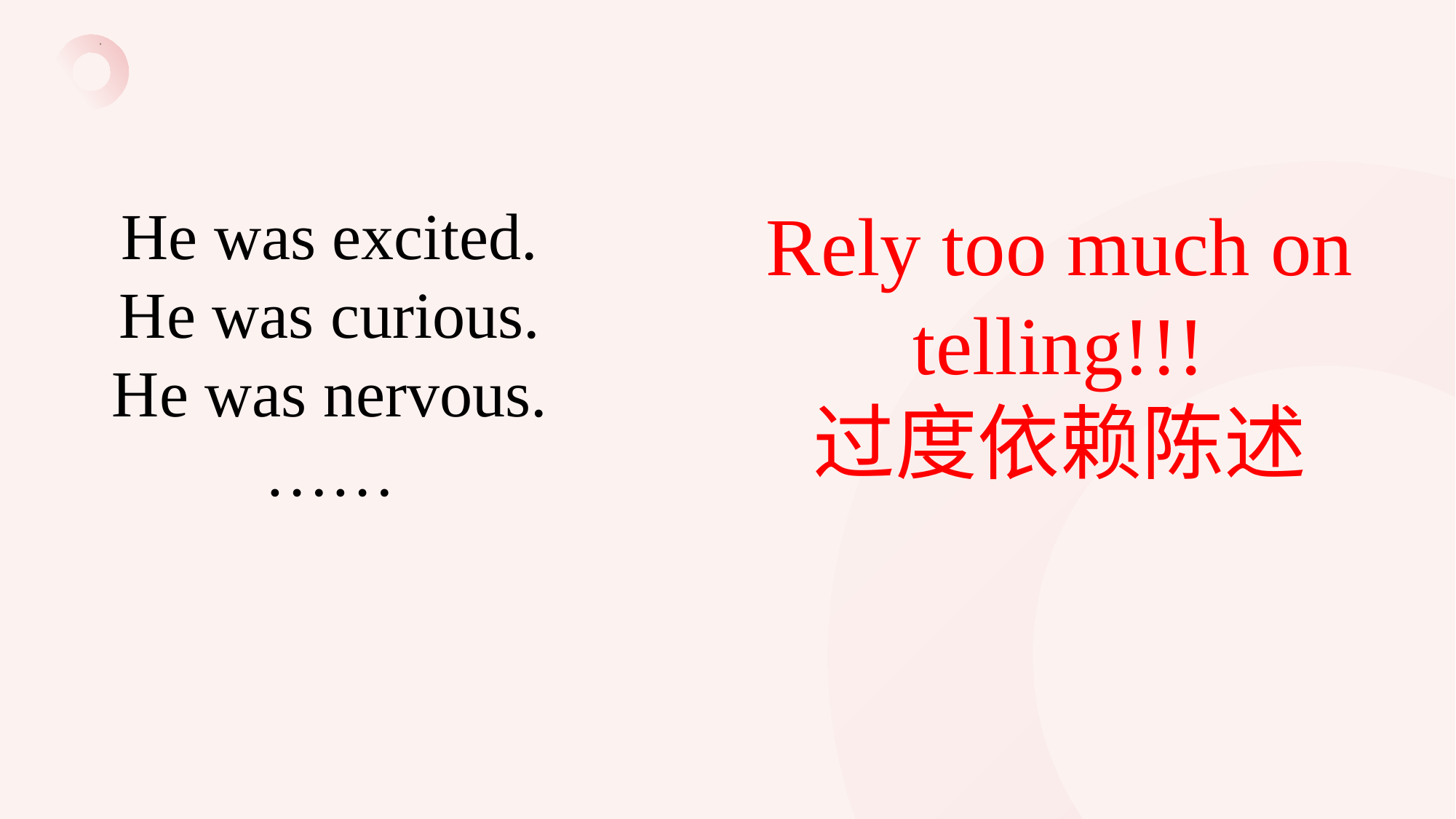

He was excited.
He was curious.
He was nervous.
……
Rely too much on telling!!!
过度依赖陈述